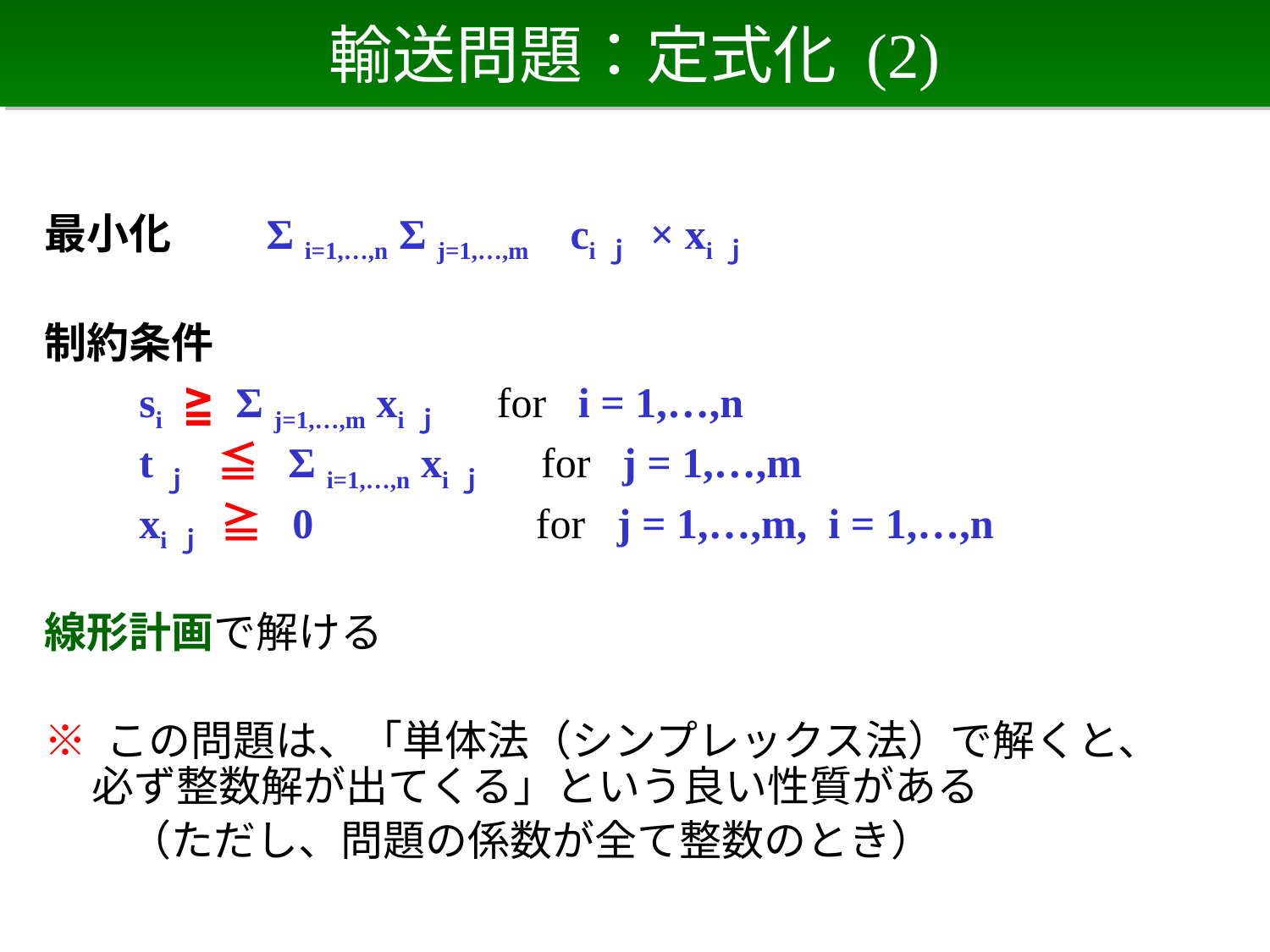

# 輸送問題：定式化 (2)
最小化　　Σ i=1,…,n Σ j=1,…,m      ciｊ × xiｊ

制約条件
　　si  ≧  Σ j=1,…,m xiｊ     for   i = 1,…,n
　　tｊ   ≦  Σ i=1,…,n xiｊ     for   j = 1,…,m
　　xiｊ  ≧  0                     for   j = 1,…,m,  i = 1,…,n

線形計画で解ける

※ この問題は、「単体法（シンプレックス法）で解くと、必ず整数解が出てくる」という良い性質がある
　　（ただし、問題の係数が全て整数のとき）